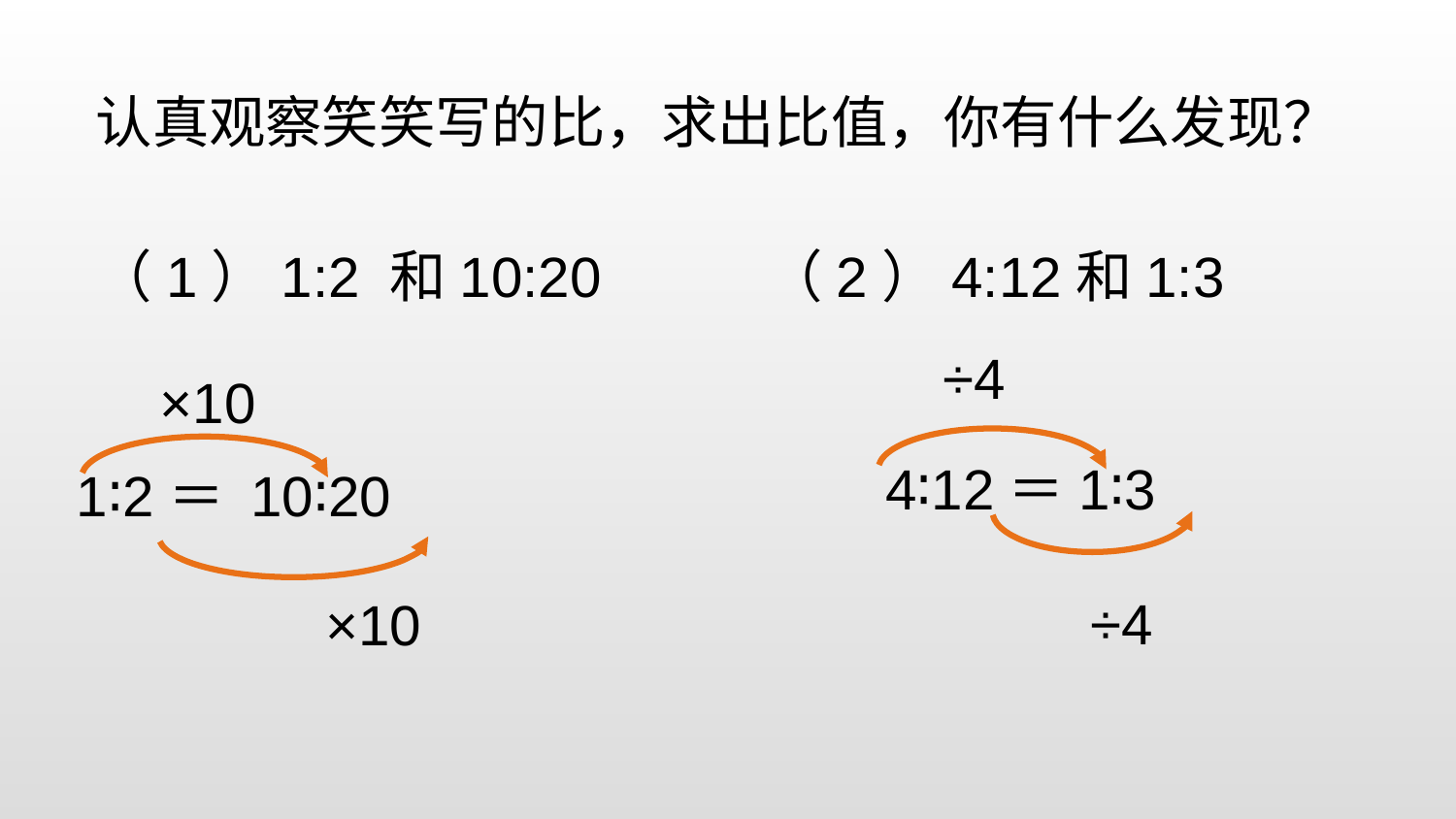

认真观察笑笑写的比，求出比值，你有什么发现？
（1）1:2 和10:20
（2）4:12和1:3
÷4
×10

4∶12＝1∶3
1∶2＝ 10∶20

÷4
×10